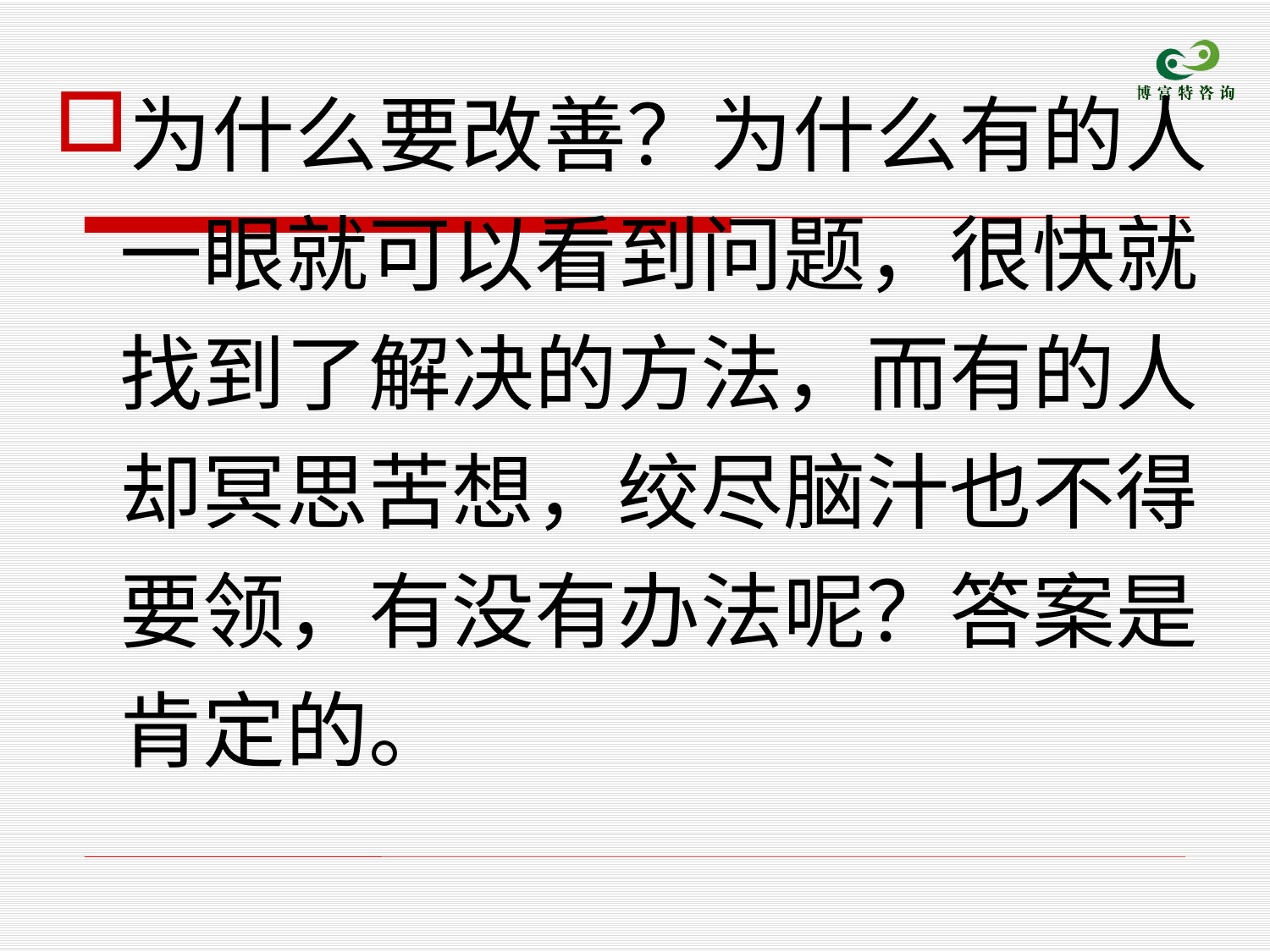

为什么要改善？为什么有的人一眼就可以看到问题，很快就找到了解决的方法，而有的人却冥思苦想，绞尽脑汁也不得要领，有没有办法呢？答案是肯定的。
666